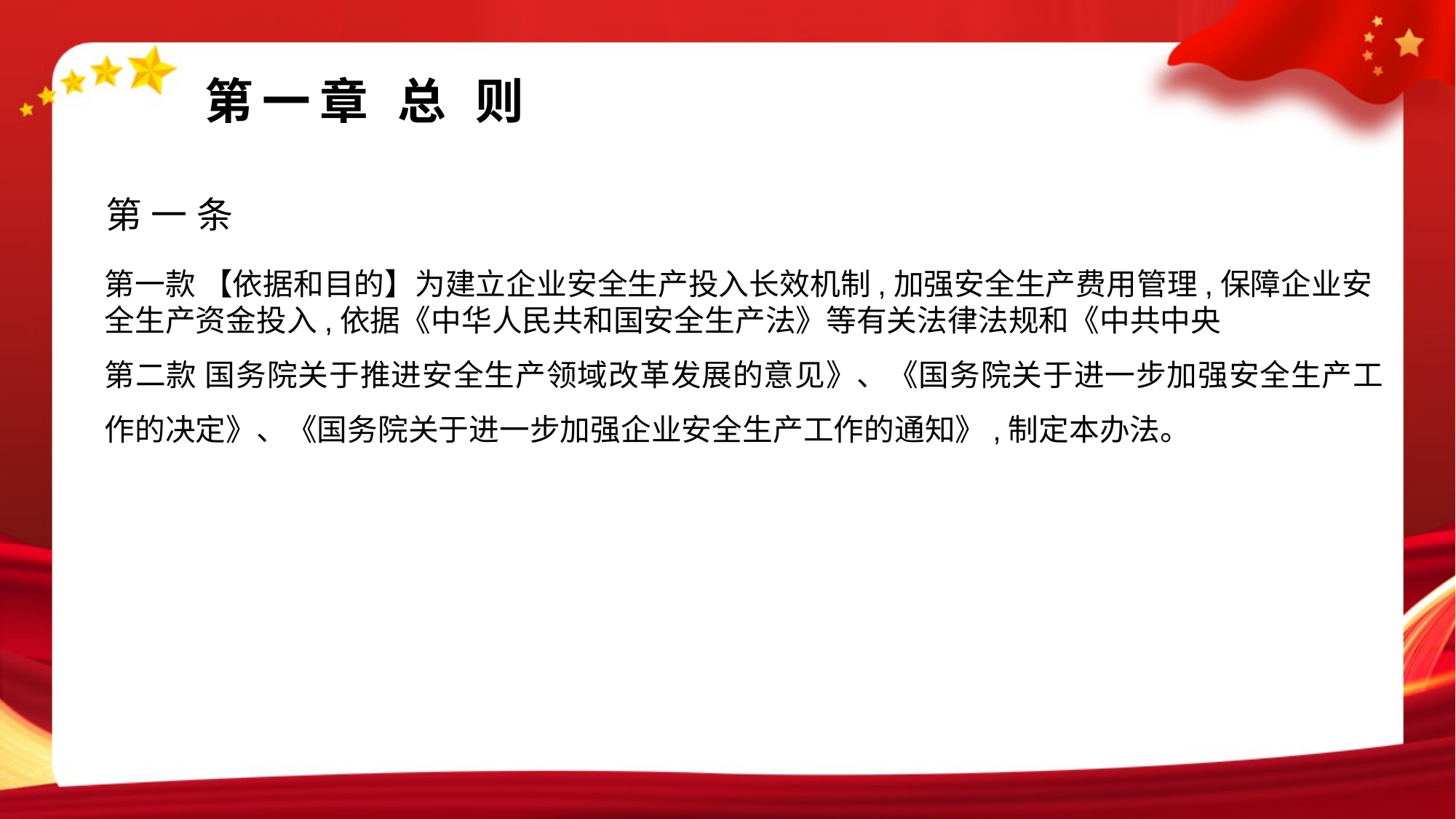

第一章 总 则
第一条
第一款 【依据和目的】为建立企业安全生产投入长效机制,加强安全生产费用管理,保障企业安全生产资金投入,依据《中华人民共和国安全生产法》等有关法律法规和《中共中央
第二款 国务院关于推进安全生产领域改革发展的意见》、《国务院关于进一步加强安全生产工作的决定》、《国务院关于进一步加强企业安全生产工作的通知》,制定本办法。